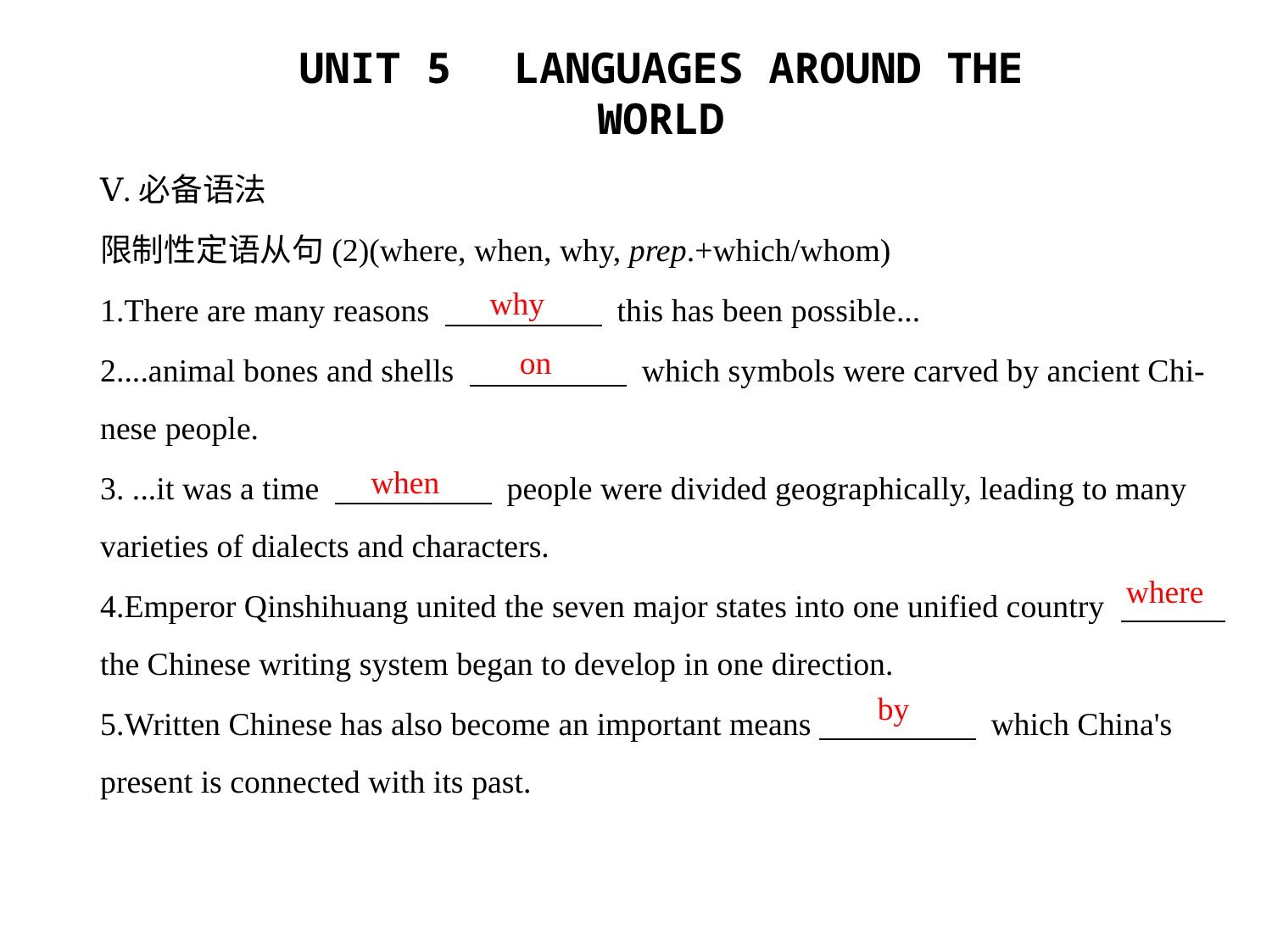

Ⅴ.必备语法
限制性定语从句(2)(where, when, why, prep.+which/whom)
1.There are many reasons 　　　　     this has been possible...
2....animal bones and shells 　　　　     which symbols were carved by ancient Chi-
nese people.
3. ...it was a time 　　　　     people were divided geographically, leading to many
varieties of dialects and characters.
4.Emperor Qinshihuang united the seven major states into one unified country 　          
the Chinese writing system began to develop in one direction.
5.Written Chinese has also become an important means　　　　     which China's
present is connected with its past.
why
on
when
where
by